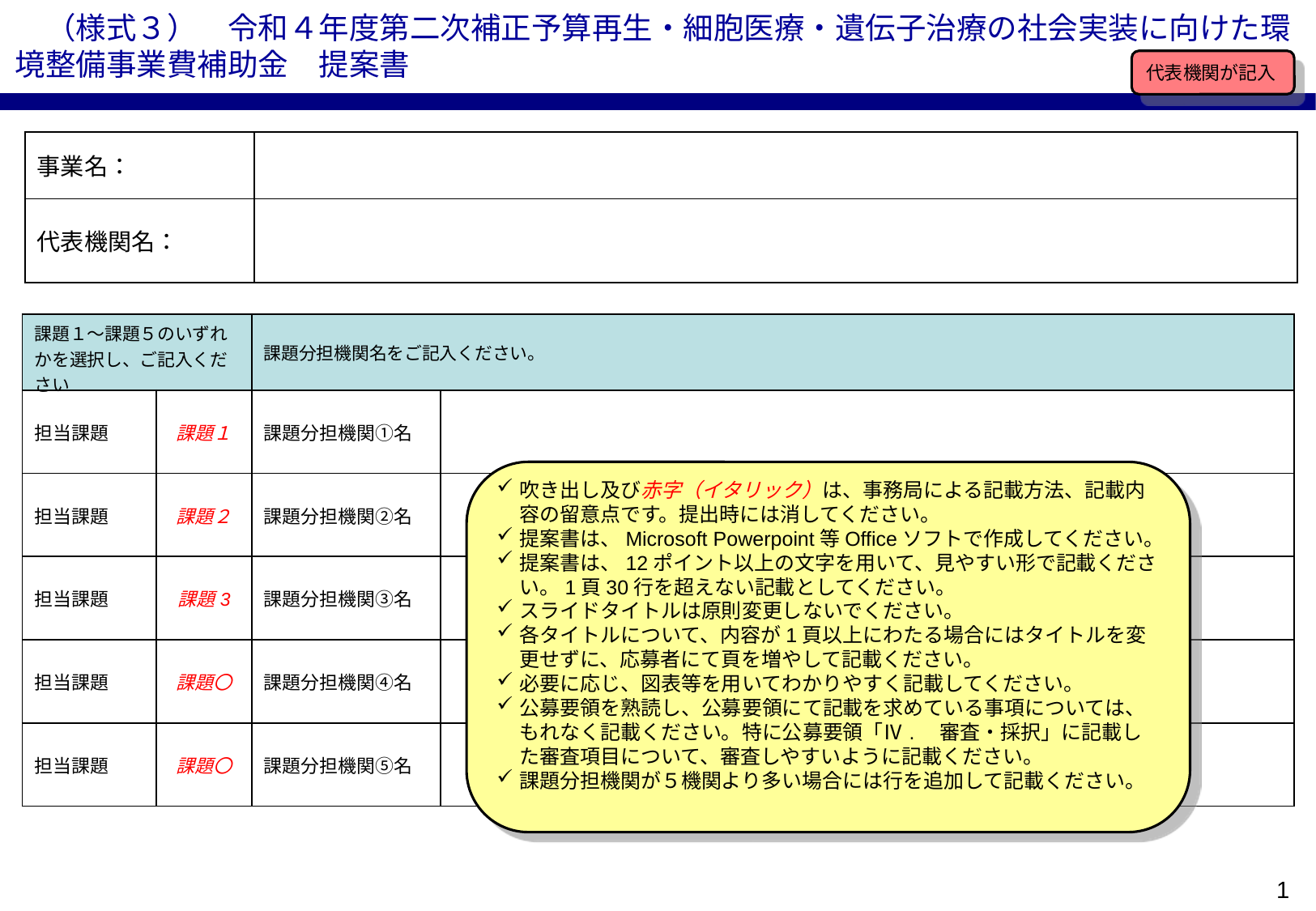

（様式３）　令和４年度第二次補正予算再生・細胞医療・遺伝子治療の社会実装に向けた環境整備事業費補助金　提案書
代表機関が記入
| 事業名： |  |
| --- | --- |
| 代表機関名： |  |
| 課題１～課題５のいずれかを選択し、ご記入ください |  | 課題分担機関名をご記入ください。 |  |
| --- | --- | --- | --- |
| 担当課題 | 課題１ | 課題分担機関①名 |  |
| 担当課題 | 課題２ | 課題分担機関②名 |  |
| 担当課題 | 課題3 | 課題分担機関③名 |  |
| 担当課題 | 課題〇 | 課題分担機関④名 |  |
| 担当課題 | 課題〇 | 課題分担機関⑤名 |  |
吹き出し及び赤字（イタリック）は、事務局による記載方法、記載内容の留意点です。提出時には消してください。
提案書は、Microsoft Powerpoint等Officeソフトで作成してください。
提案書は、12ポイント以上の文字を用いて、見やすい形で記載ください。1頁30行を超えない記載としてください。
スライドタイトルは原則変更しないでください。
各タイトルについて、内容が1頁以上にわたる場合にはタイトルを変更せずに、応募者にて頁を増やして記載ください。
必要に応じ、図表等を用いてわかりやすく記載してください。
公募要領を熟読し、公募要領にて記載を求めている事項については、もれなく記載ください。特に公募要領「Ⅳ.　審査・採択」に記載した審査項目について、審査しやすいように記載ください。
課題分担機関が５機関より多い場合には行を追加して記載ください。